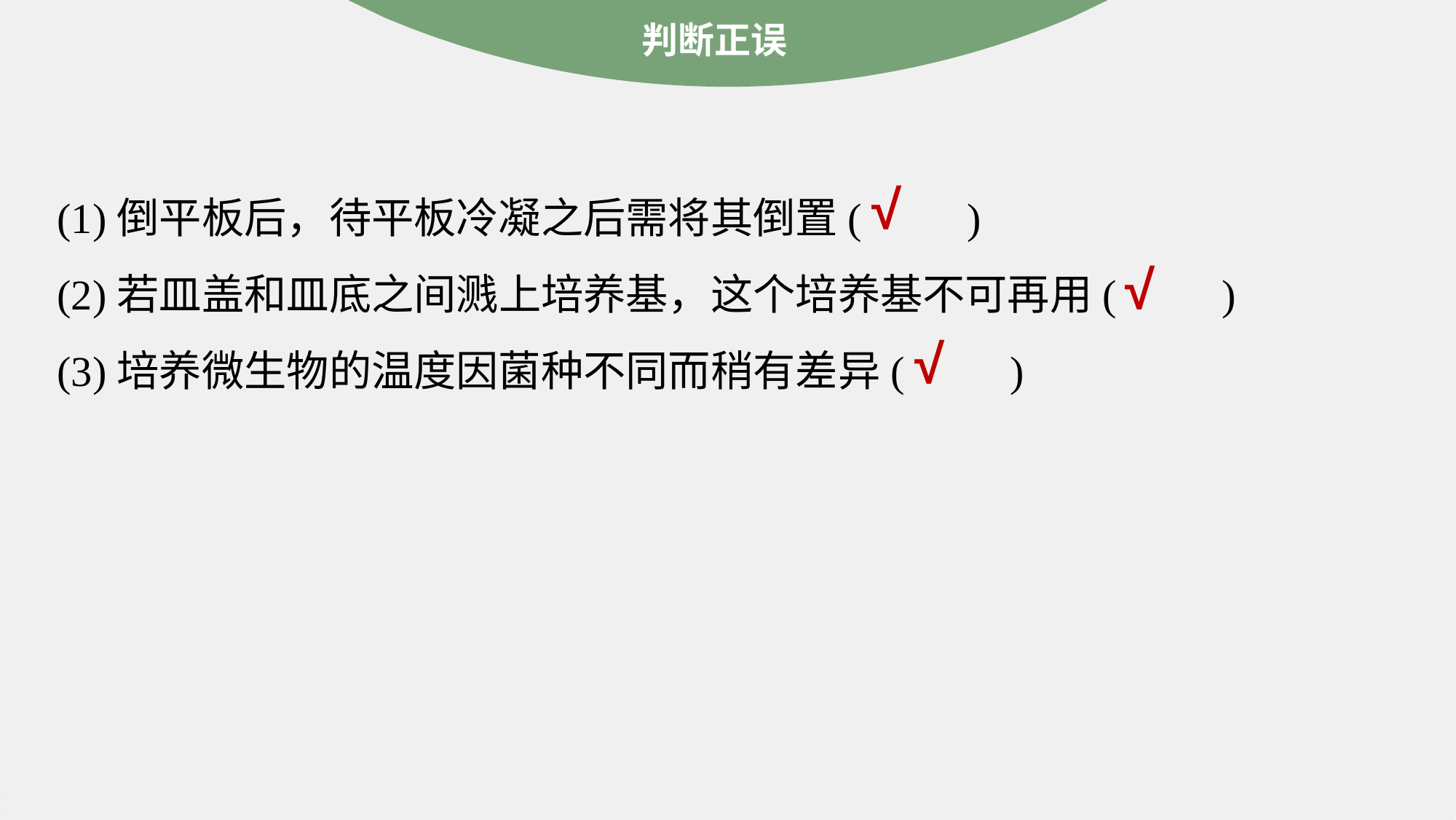

判断正误
(1)倒平板后，待平板冷凝之后需将其倒置(　　)
(2)若皿盖和皿底之间溅上培养基，这个培养基不可再用(　　)
(3)培养微生物的温度因菌种不同而稍有差异(　　)
√
√
√